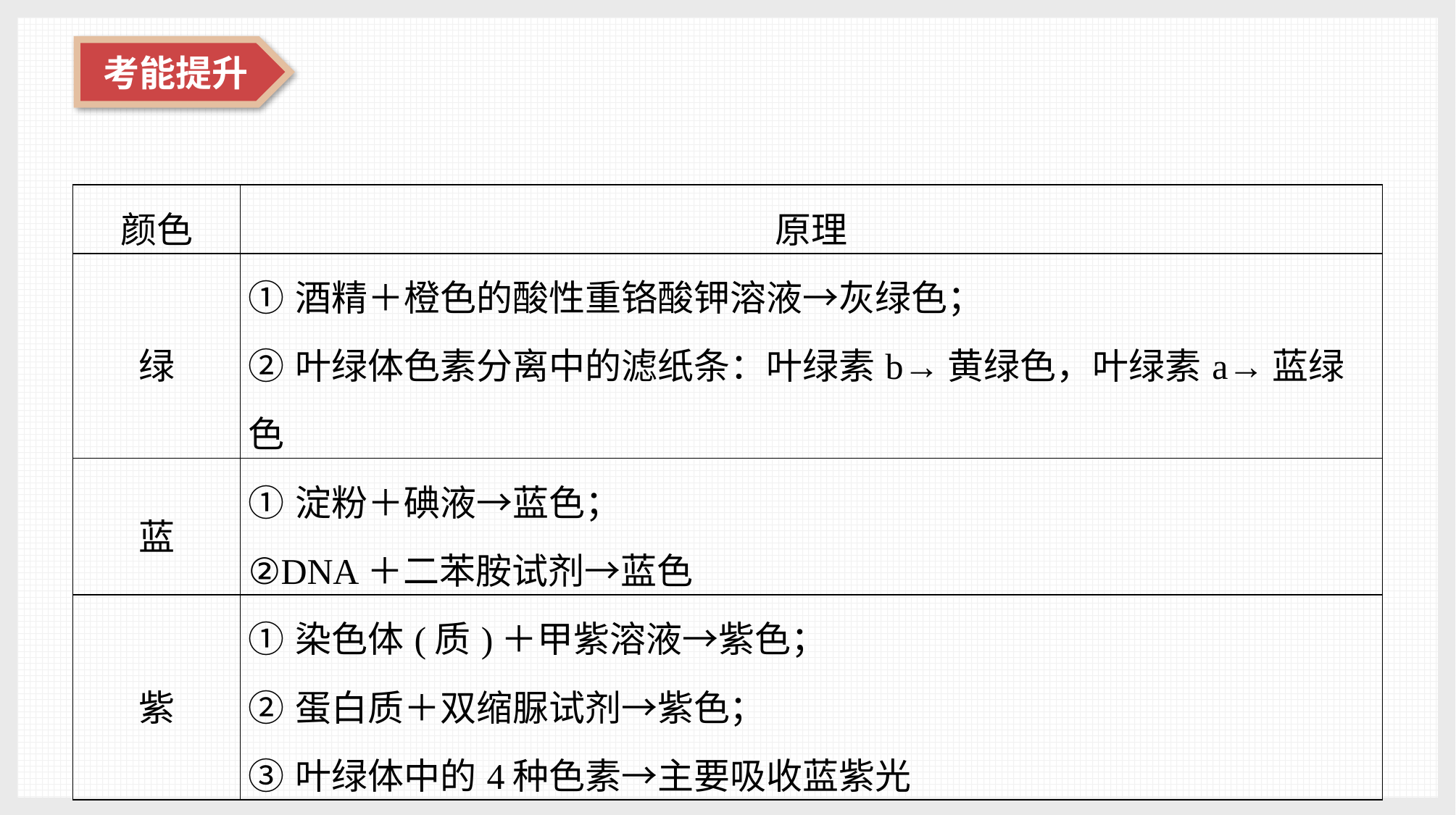

| 颜色 | 原理 |
| --- | --- |
| 绿 | ①酒精＋橙色的酸性重铬酸钾溶液→灰绿色； ②叶绿体色素分离中的滤纸条：叶绿素b→黄绿色，叶绿素a→蓝绿色 |
| 蓝 | ①淀粉＋碘液→蓝色； ②DNA＋二苯胺试剂→蓝色 |
| 紫 | ①染色体(质)＋甲紫溶液→紫色； ②蛋白质＋双缩脲试剂→紫色； ③叶绿体中的4种色素→主要吸收蓝紫光 |